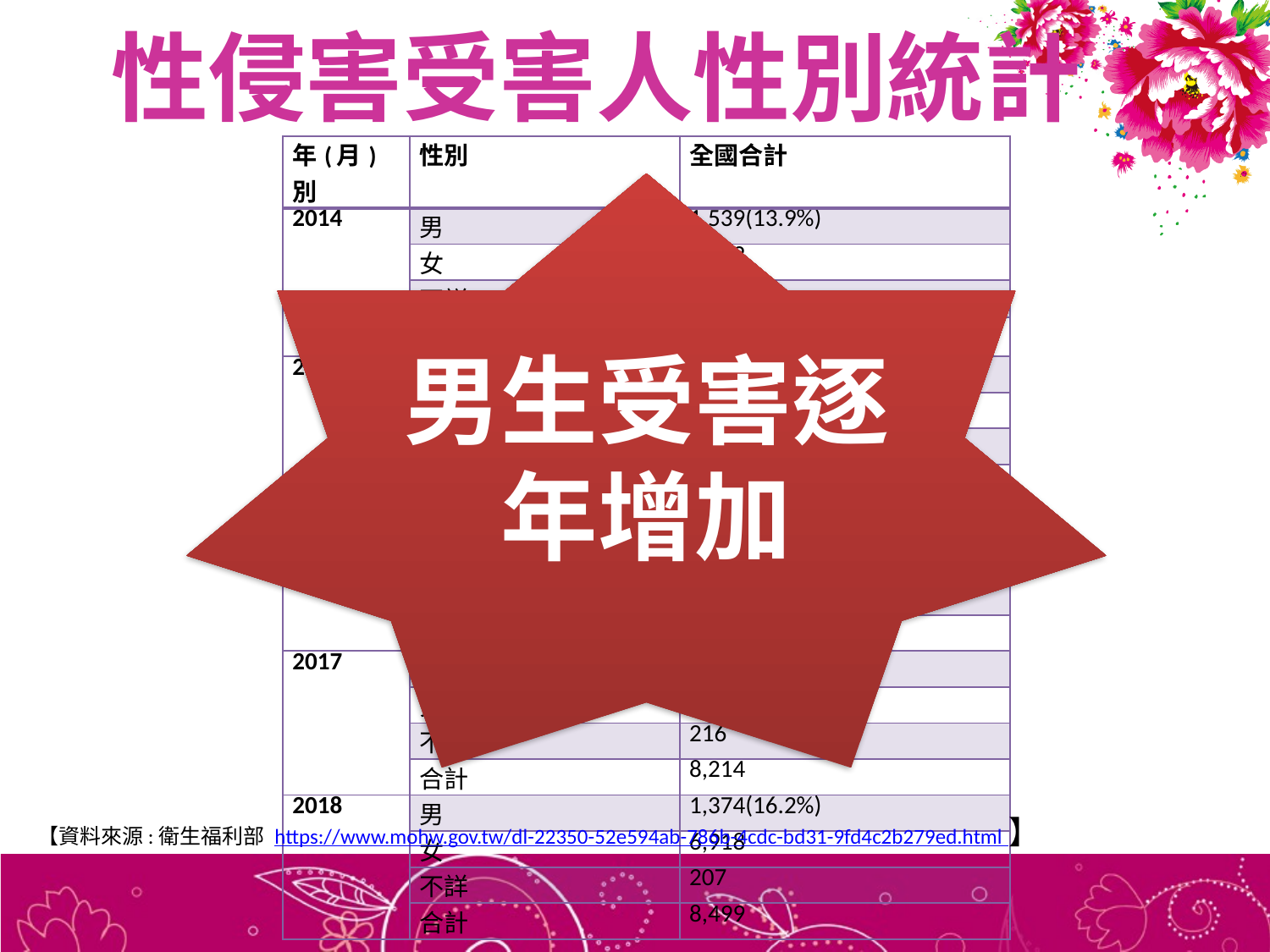

# 性侵害受害人性別統計
| 年(月)別 | 性別 | 全國合計 |
| --- | --- | --- |
| 2014 | 男 | 1,539(13.9%) |
|  | 女 | 9,132 |
|  | 不詳 | 425 |
|  | 合計 | 11,096 |
| 2015 | 男 | 1,559(15.0%) |
|  | 女 | 8,514 |
|  | 不詳 | 381 |
|  | 合計 | 10,454 |
| 2016 | 男 | 1,159(14.2%) |
|  | 女 | 6,734 |
|  | 不詳 | 248 |
|  | 合計 | 8,141 |
| 2017 | 男 | 1,353(16.5%) |
|  | 女 | 6,645 |
|  | 不詳 | 216 |
|  | 合計 | 8,214 |
| 2018 | 男 | 1,374(16.2%) |
|  | 女 | 6,918 |
|  | 不詳 | 207 |
|  | 合計 | 8,499 |
男生受害逐年增加
【資料來源:衛生福利部 https://www.mohw.gov.tw/dl-22350-52e594ab-786b-4cdc-bd31-9fd4c2b279ed.html 】